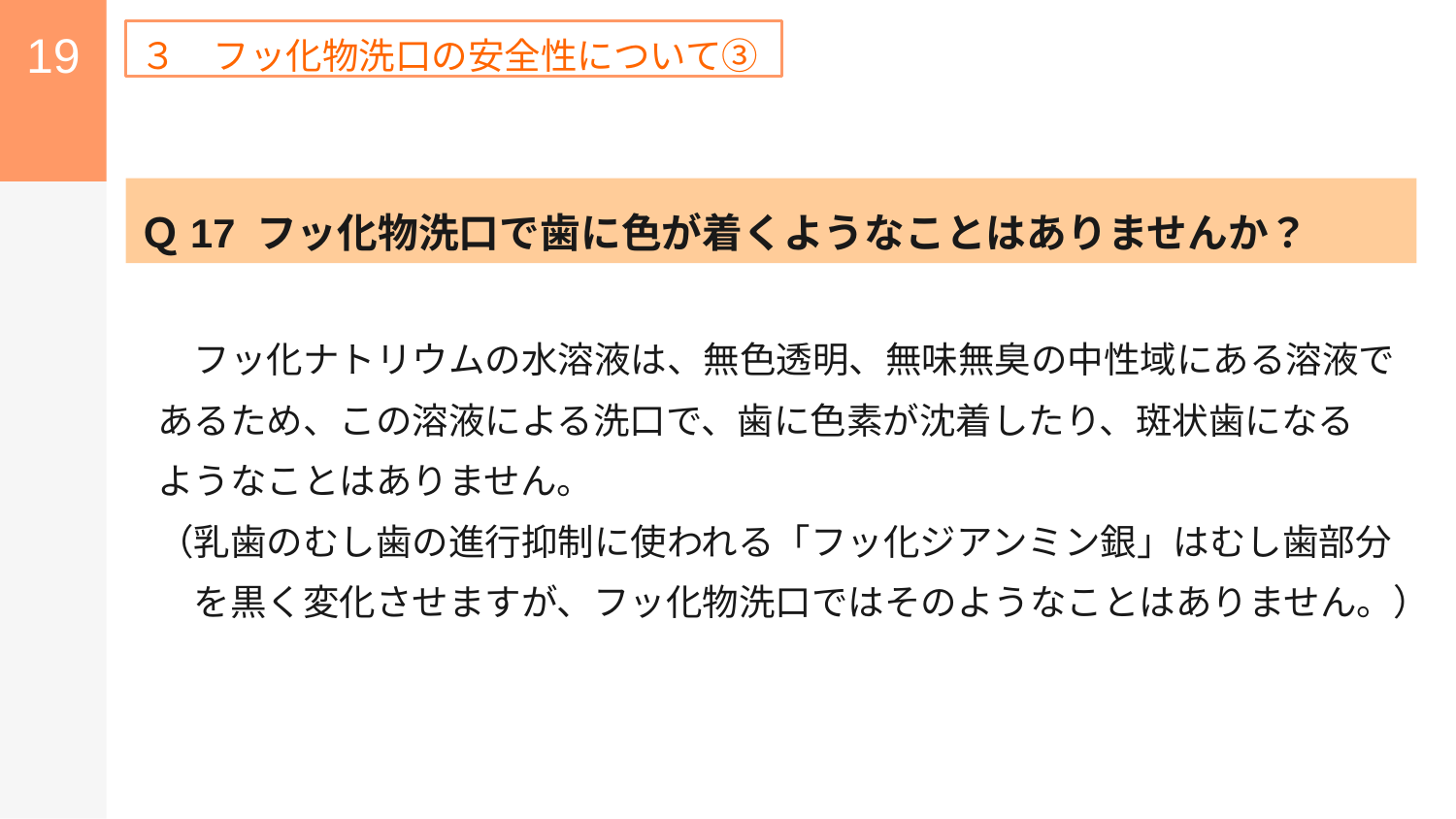

19
３　フッ化物洗口の安全性について③
Ｑ17 フッ化物洗口で歯に色が着くようなことはありませんか？
　　フッ化ナトリウムの水溶液は、無色透明、無味無臭の中性域にある溶液で
　あるため、この溶液による洗口で、歯に色素が沈着したり、斑状歯になる
　ようなことはありません。
　（乳歯のむし歯の進行抑制に使われる「フッ化ジアンミン銀」はむし歯部分
　　を黒く変化させますが、フッ化物洗口ではそのようなことはありません。）